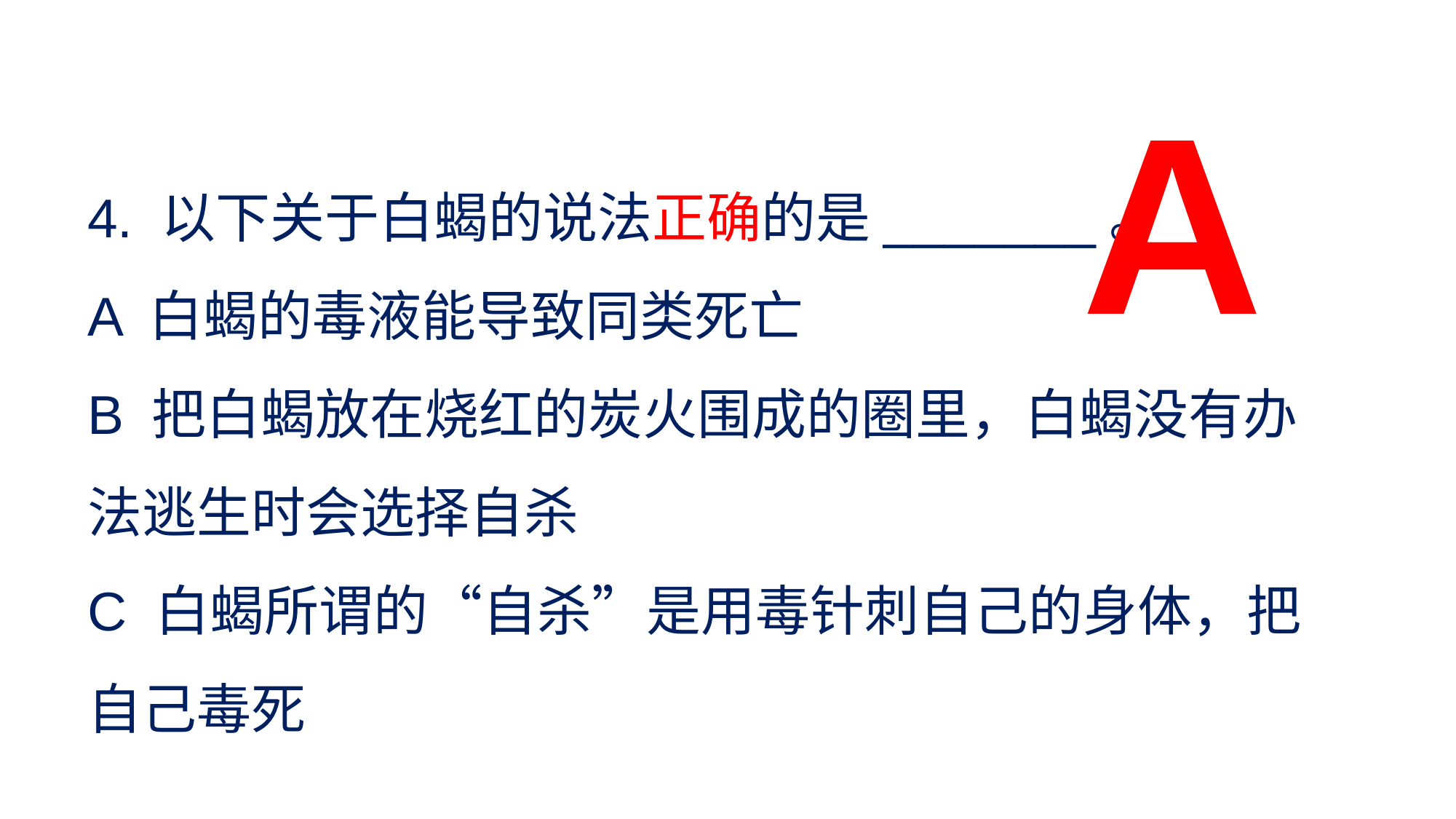

A
4. 以下关于白蝎的说法正确的是_______。
A 白蝎的毒液能导致同类死亡
B 把白蝎放在烧红的炭火围成的圈里，白蝎没有办法逃生时会选择自杀
C 白蝎所谓的“自杀”是用毒针刺自己的身体，把自己毒死